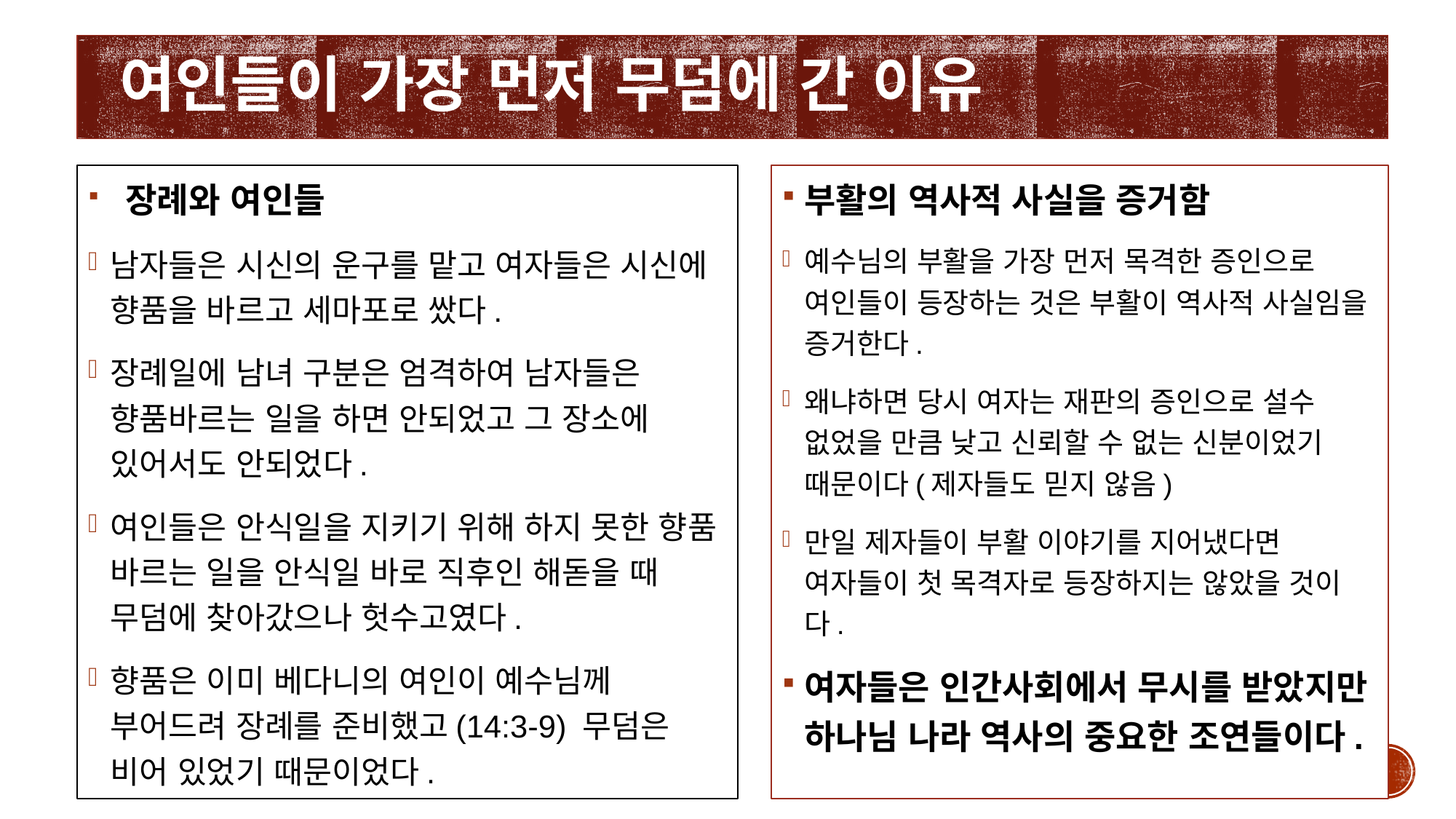

# 여인들이 가장 먼저 무덤에 간 이유
 장례와 여인들
남자들은 시신의 운구를 맡고 여자들은 시신에 향품을 바르고 세마포로 쌌다.
장례일에 남녀 구분은 엄격하여 남자들은 향품바르는 일을 하면 안되었고 그 장소에 있어서도 안되었다.
여인들은 안식일을 지키기 위해 하지 못한 향품 바르는 일을 안식일 바로 직후인 해돋을 때 무덤에 찾아갔으나 헛수고였다.
향품은 이미 베다니의 여인이 예수님께 부어드려 장례를 준비했고(14:3-9) 무덤은 비어 있었기 때문이었다.

부활의 역사적 사실을 증거함
예수님의 부활을 가장 먼저 목격한 증인으로 여인들이 등장하는 것은 부활이 역사적 사실임을 증거한다.
왜냐하면 당시 여자는 재판의 증인으로 설수 없었을 만큼 낮고 신뢰할 수 없는 신분이었기 때문이다(제자들도 믿지 않음)
만일 제자들이 부활 이야기를 지어냈다면 여자들이 첫 목격자로 등장하지는 않았을 것이다.
여자들은 인간사회에서 무시를 받았지만 하나님 나라 역사의 중요한 조연들이다.